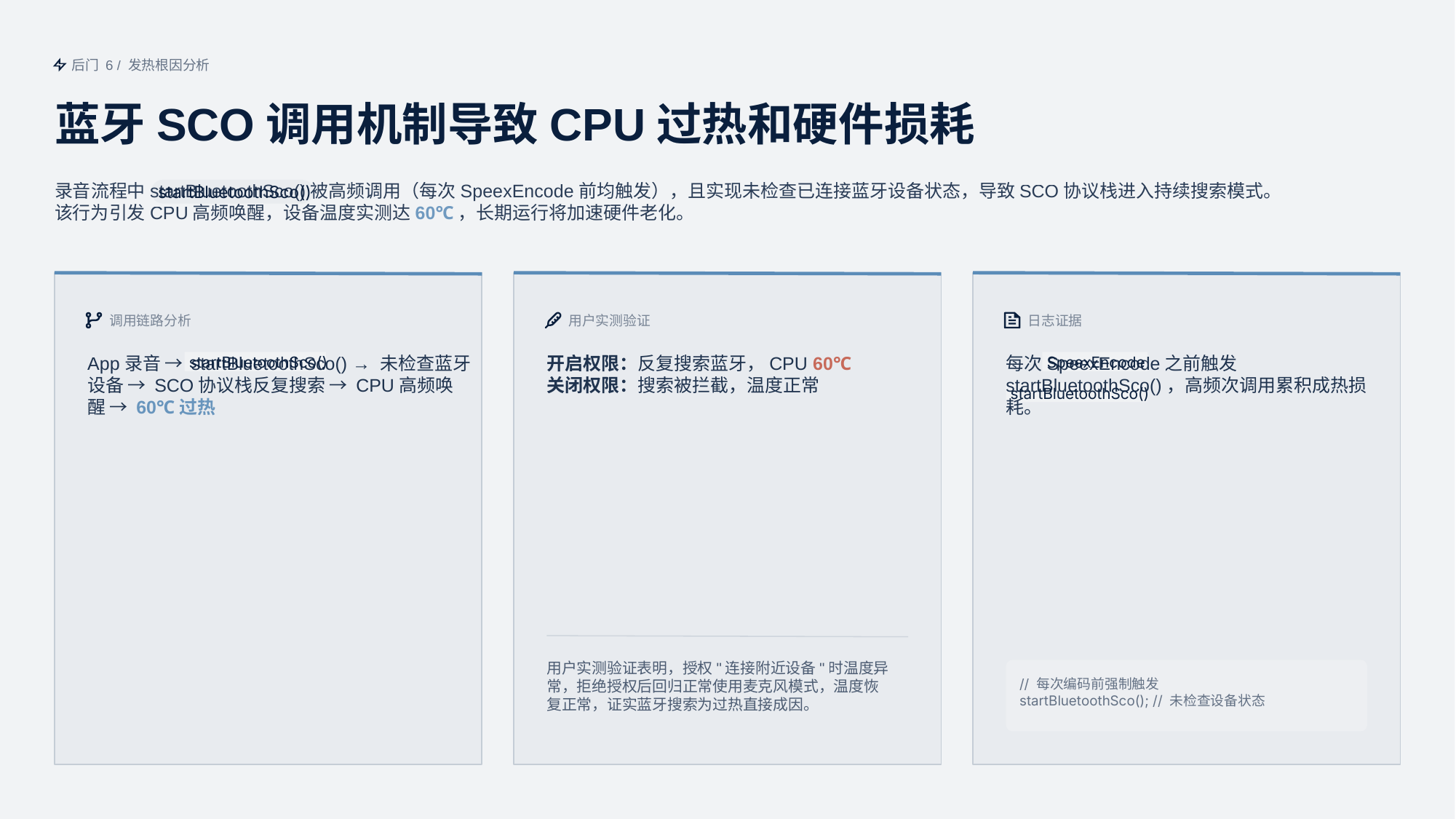

后门 6 / 发热根因分析

蓝牙SCO调用机制导致CPU过热和硬件损耗
录音流程中startBluetoothSco()被高频调用（每次SpeexEncode前均触发），且实现未检查已连接蓝牙设备状态，导致SCO协议栈进入持续搜索模式。
该行为引发CPU高频唤醒，设备温度实测达60℃，长期运行将加速硬件老化。

startBluetoothSco()

调用链路分析
用户实测验证
日志证据
App录音 → startBluetoothSco() → 未检查蓝牙
设备 → SCO协议栈反复搜索 → CPU高频唤
醒 → 60℃过热

开启权限：反复搜索蓝牙，CPU 60℃
关闭权限：搜索被拦截，温度正常
每次SpeexEncode之前触发
startBluetoothSco()，高频次调用累积成热损
耗。

startBluetoothSco()
SpeexEncode

startBluetoothSco()

用户实测验证表明，授权"连接附近设备"时温度异
常，拒绝授权后回归正常使用麦克风模式，温度恢
复正常，证实蓝牙搜索为过热直接成因。

// 每次编码前强制触发
startBluetoothSco(); // 未检查设备状态